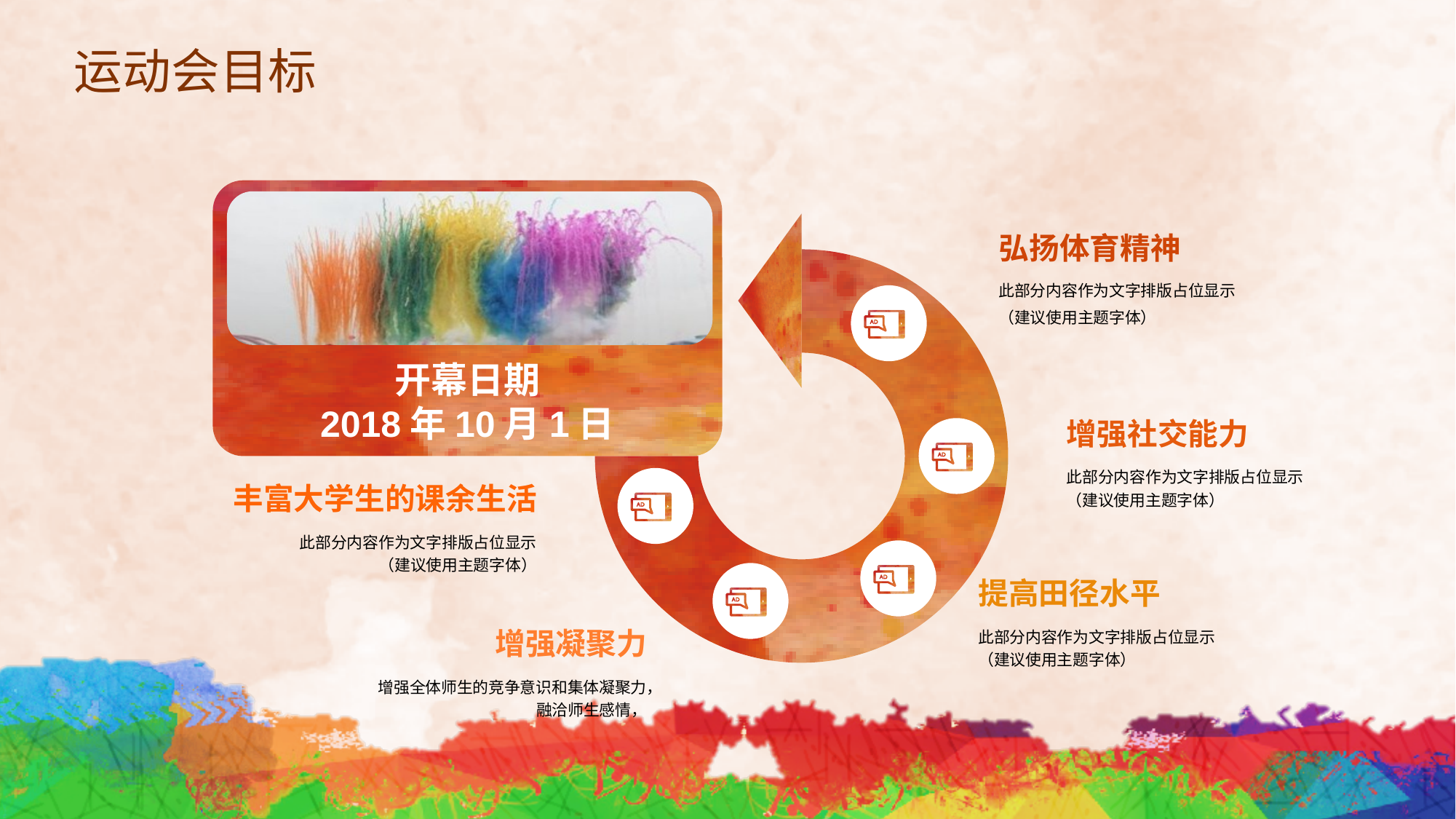

# 运动会目标

弘扬体育精神
此部分内容作为文字排版占位显示
（建议使用主题字体）
开幕日期
2018年10月1日
增强社交能力
此部分内容作为文字排版占位显示
（建议使用主题字体）
丰富大学生的课余生活
此部分内容作为文字排版占位显示
（建议使用主题字体）
提高田径水平
此部分内容作为文字排版占位显示
（建议使用主题字体）
增强凝聚力
增强全体师生的竞争意识和集体凝聚力，融洽师生感情，